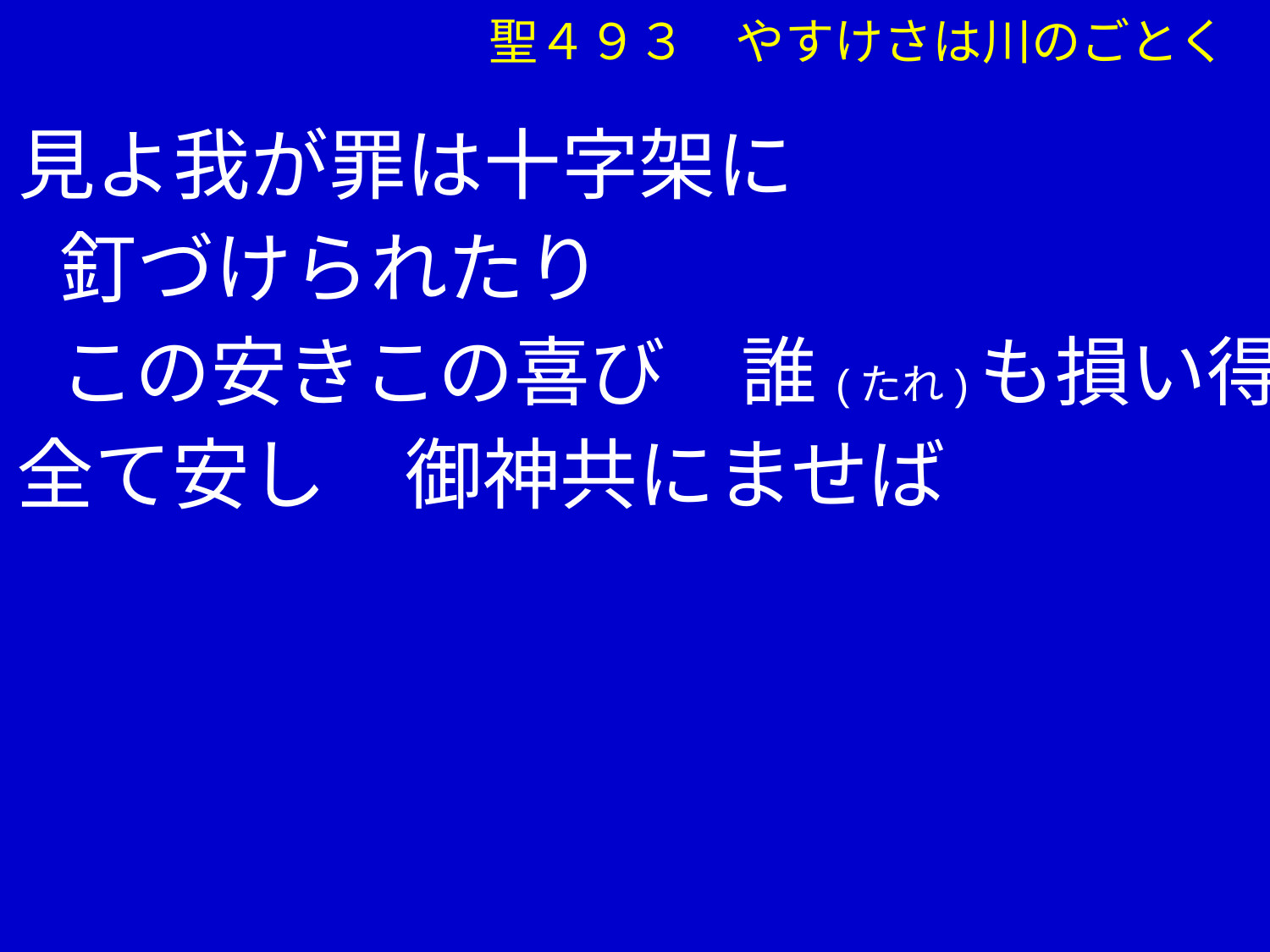

聖４９３　やすけさは川のごとく
③ 見よ我が罪は十字架に
　　釘づけられたり
　　この安きこの喜び　誰(たれ)も損い得じ
　  全て安し　御神共にませば